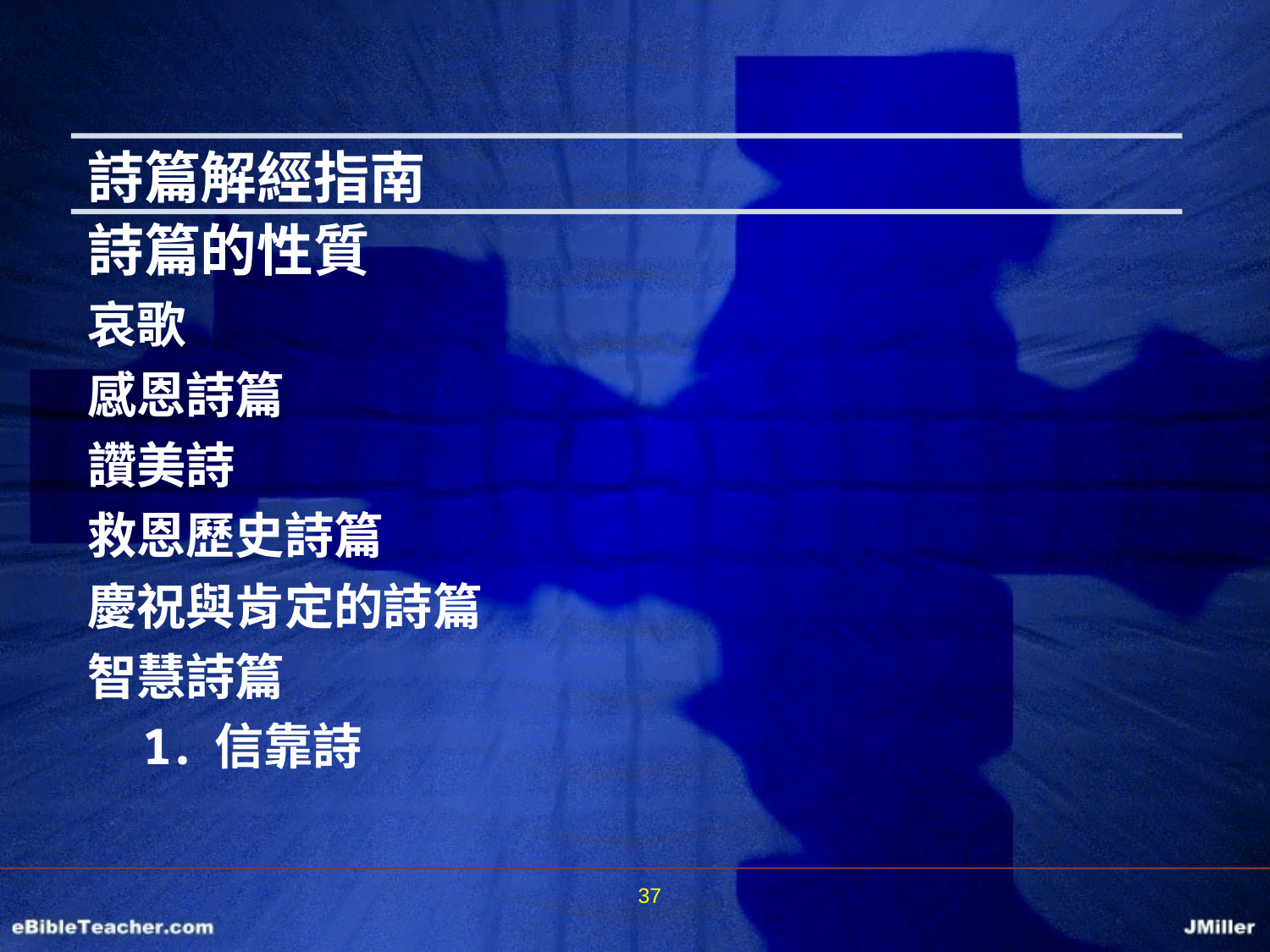

# 詩篇解經指南

詩篇的性質
哀歌
感恩詩篇
讚美詩
救恩歷史詩篇
慶祝與肯定的詩篇
智慧詩篇
信靠詩